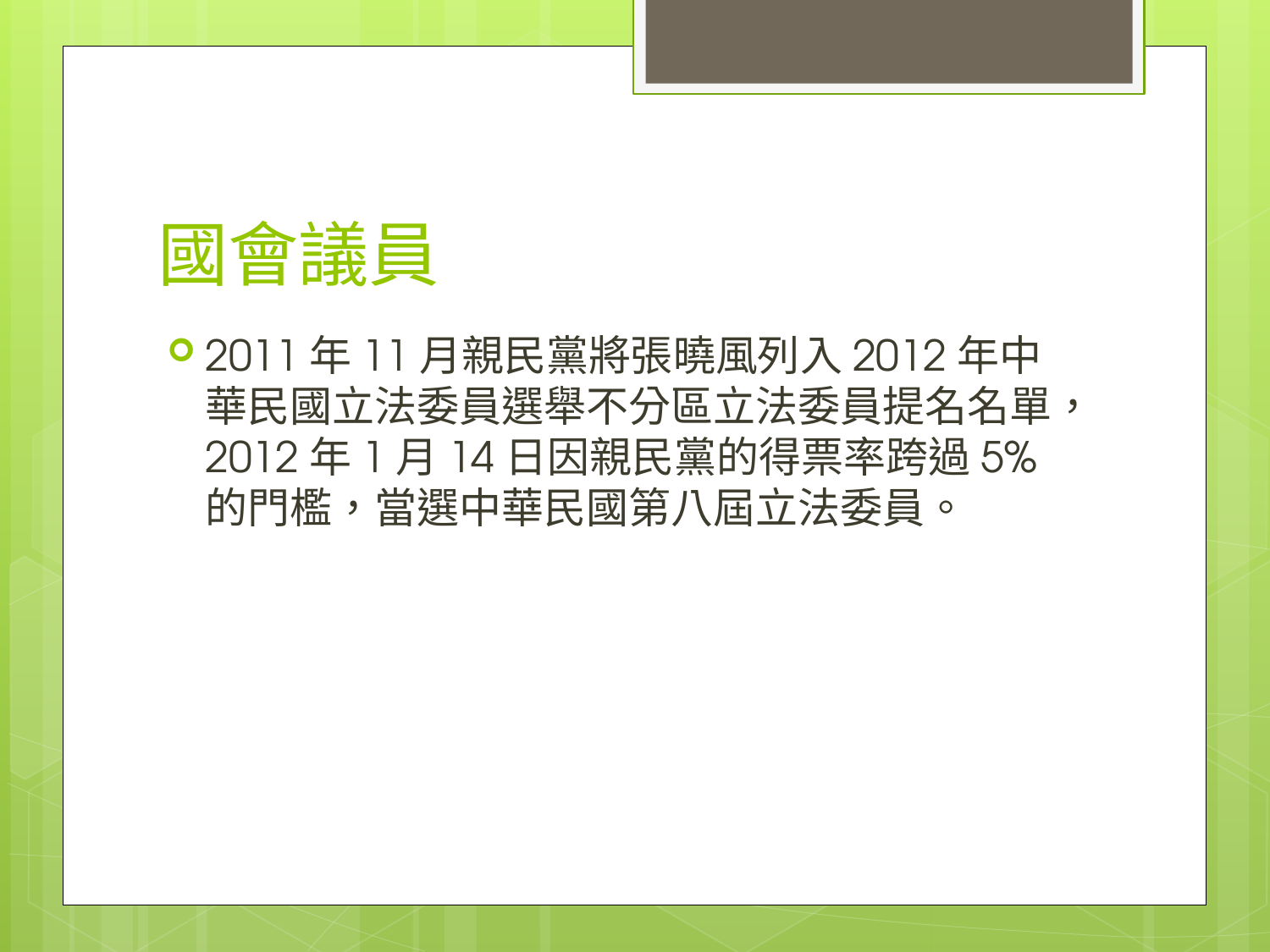

# 國會議員
2011年11月親民黨將張曉風列入2012年中華民國立法委員選舉不分區立法委員提名名單，2012年1月14日因親民黨的得票率跨過5%的門檻，當選中華民國第八屆立法委員。